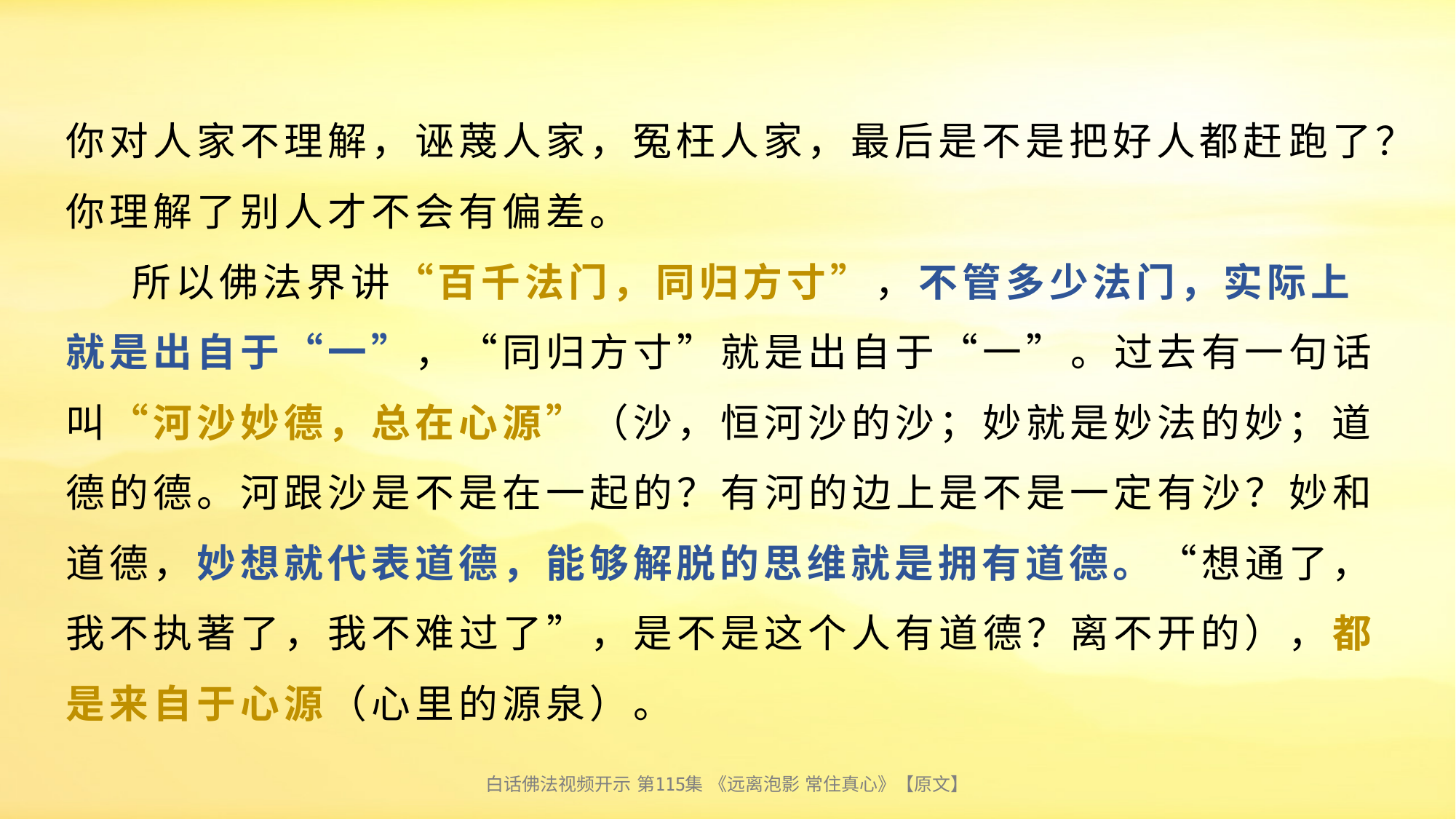

# 你对人家不理解，诬蔑人家，冤枉人家，最后是不是把好人都赶跑了？你理解了别人才不会有偏差。 所以佛法界讲“百千法门，同归方寸”，不管多少法门，实际上就是出自于“一”，“同归方寸”就是出自于“一”。过去有一句话叫“河沙妙德，总在心源”（沙，恒河沙的沙；妙就是妙法的妙；道德的德。河跟沙是不是在一起的？有河的边上是不是一定有沙？妙和道德，妙想就代表道德，能够解脱的思维就是拥有道德。“想通了，我不执著了，我不难过了”，是不是这个人有道德？离不开的），都是来自于心源（心里的源泉）。
白话佛法视频开示 第115集 《远离泡影 常住真心》【原文】